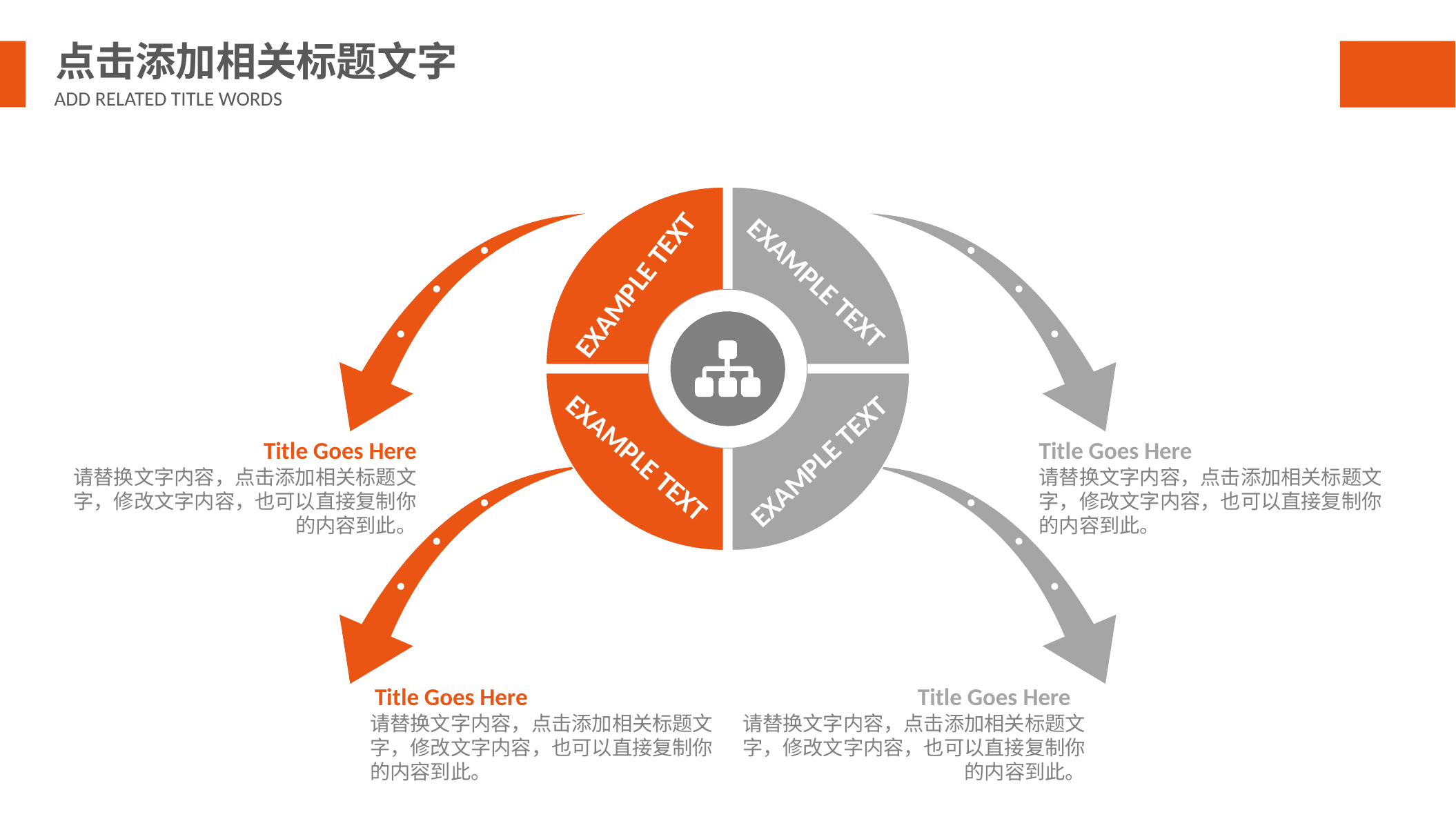

点击添加相关标题文字

ADD RELATED TITLE WORDS

EXAMPLE TEXT
EXAMPLE TEXT

EXAMPLE TEXT
Title Goes Here
请替换文字内容，点击添加相关标题文字，修改文字内容，也可以直接复制你的内容到此。
Title Goes Here
请替换文字内容，点击添加相关标题文字，修改文字内容，也可以直接复制你的内容到此。
EXAMPLE TEXT
Title Goes Here
请替换文字内容，点击添加相关标题文字，修改文字内容，也可以直接复制你的内容到此。
Title Goes Here
请替换文字内容，点击添加相关标题文字，修改文字内容，也可以直接复制你的内容到此。